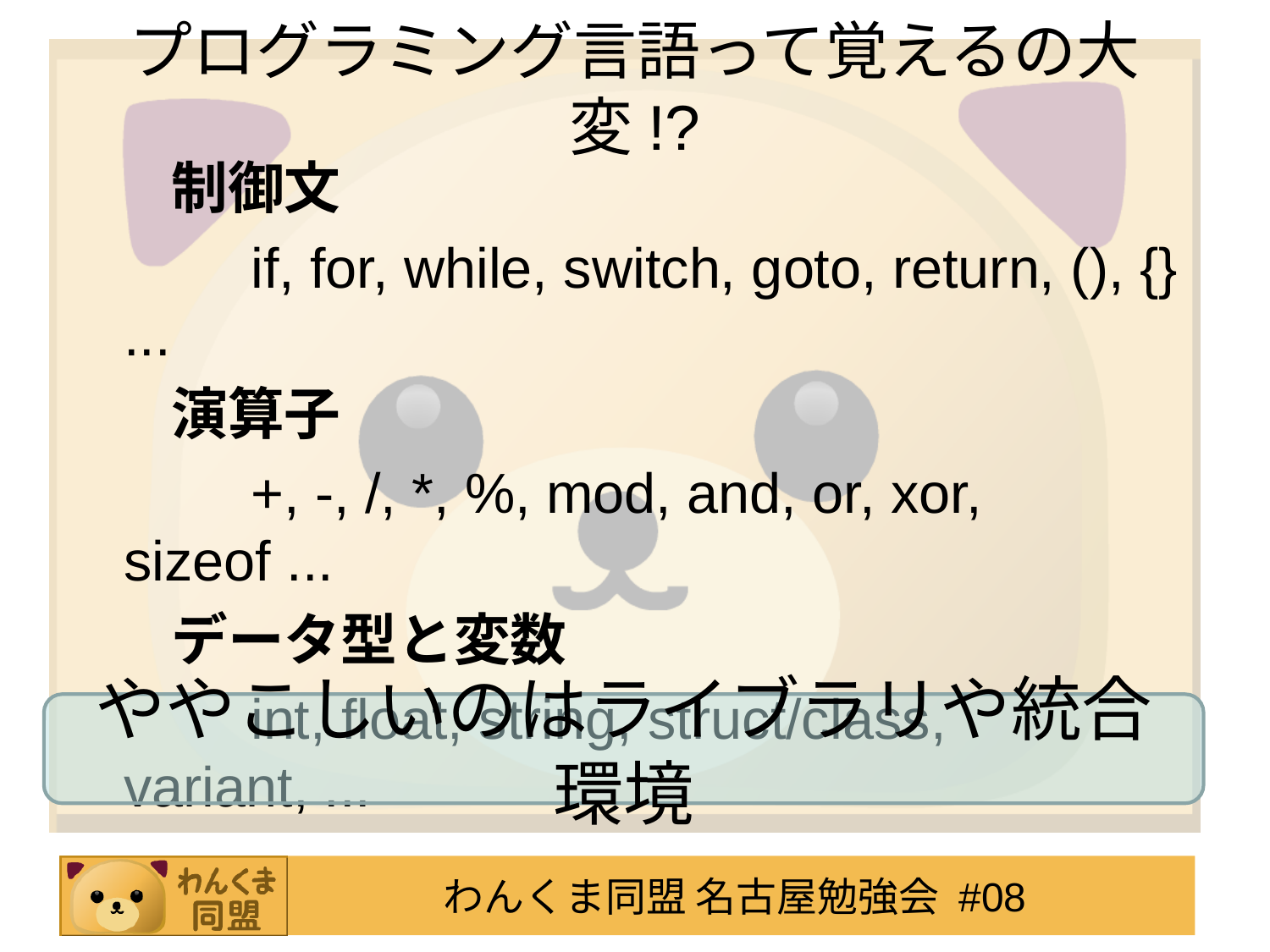

# プログラミング言語って覚えるの大変!?
制御文
	if, for, while, switch, goto, return, (), {} ...
演算子
	+, -, /, *, %, mod, and, or, xor, sizeof ...
データ型と変数
	int, float, string, struct/class, variant, ...

ややこしいのはライブラリや統合環境